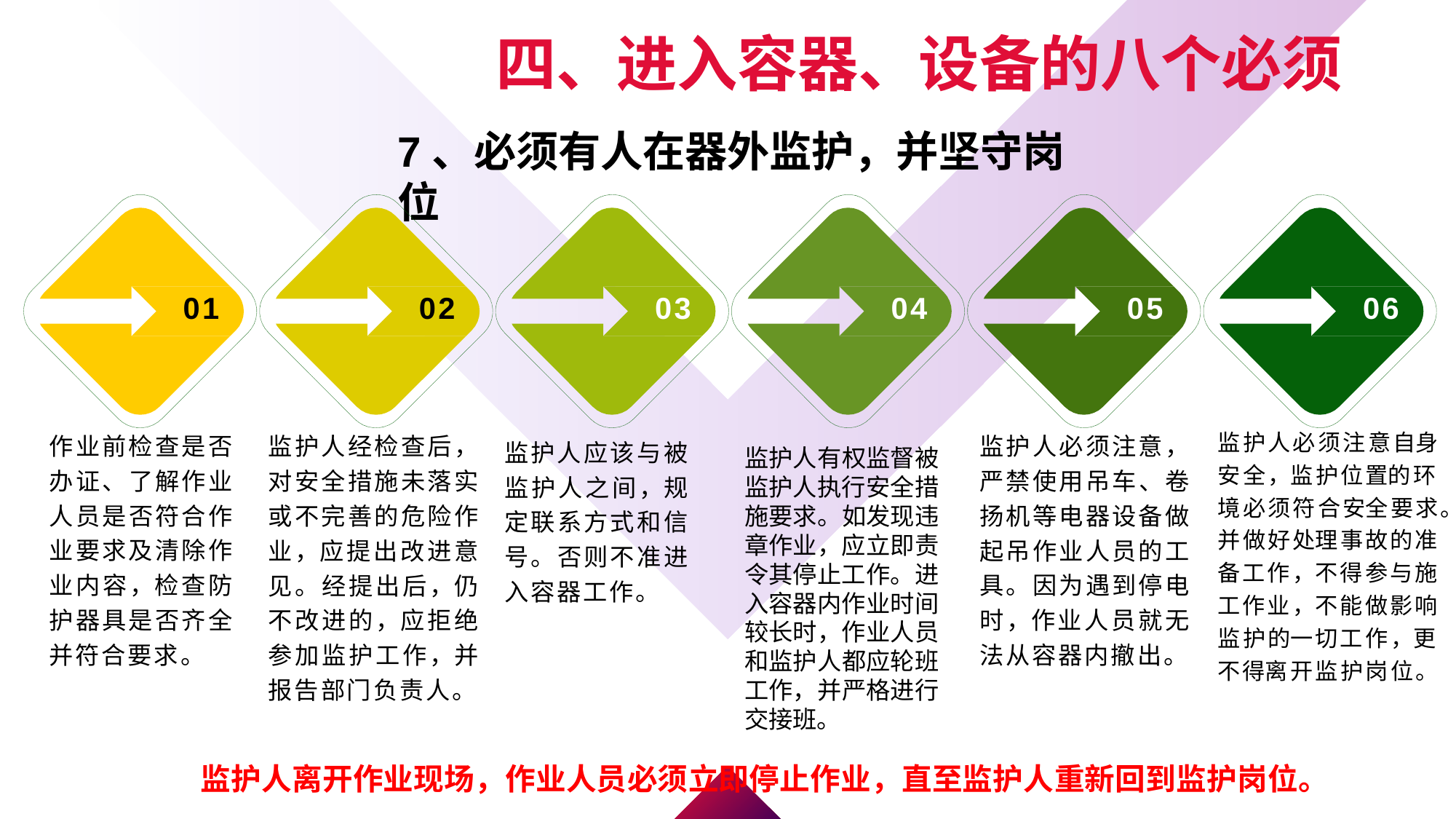

四、进入容器、设备的八个必须
7、必须有人在器外监护，并坚守岗位

02
01
03
04
05
06
监护人必须注意自身安全，监护位置的环境必须符合安全要求。并做好处理事故的准备工作，不得参与施工作业，不能做影响监护的一切工作，更不得离开监护岗位。
作业前检查是否办证、了解作业人员是否符合作业要求及清除作业内容，检查防护器具是否齐全并符合要求。
监护人必须注意，严禁使用吊车、卷扬机等电器设备做起吊作业人员的工具。因为遇到停电时，作业人员就无法从容器内撤出。
监护人经检查后，对安全措施未落实或不完善的危险作业，应提出改进意见。经提出后，仍不改进的，应拒绝参加监护工作，并报告部门负责人。
监护人应该与被监护人之间，规定联系方式和信号。否则不准进入容器工作。
监护人有权监督被监护人执行安全措施要求。如发现违章作业，应立即责令其停止工作。进入容器内作业时间较长时，作业人员和监护人都应轮班工作，并严格进行交接班。
监护人离开作业现场，作业人员必须立即停止作业，直至监护人重新回到监护岗位。